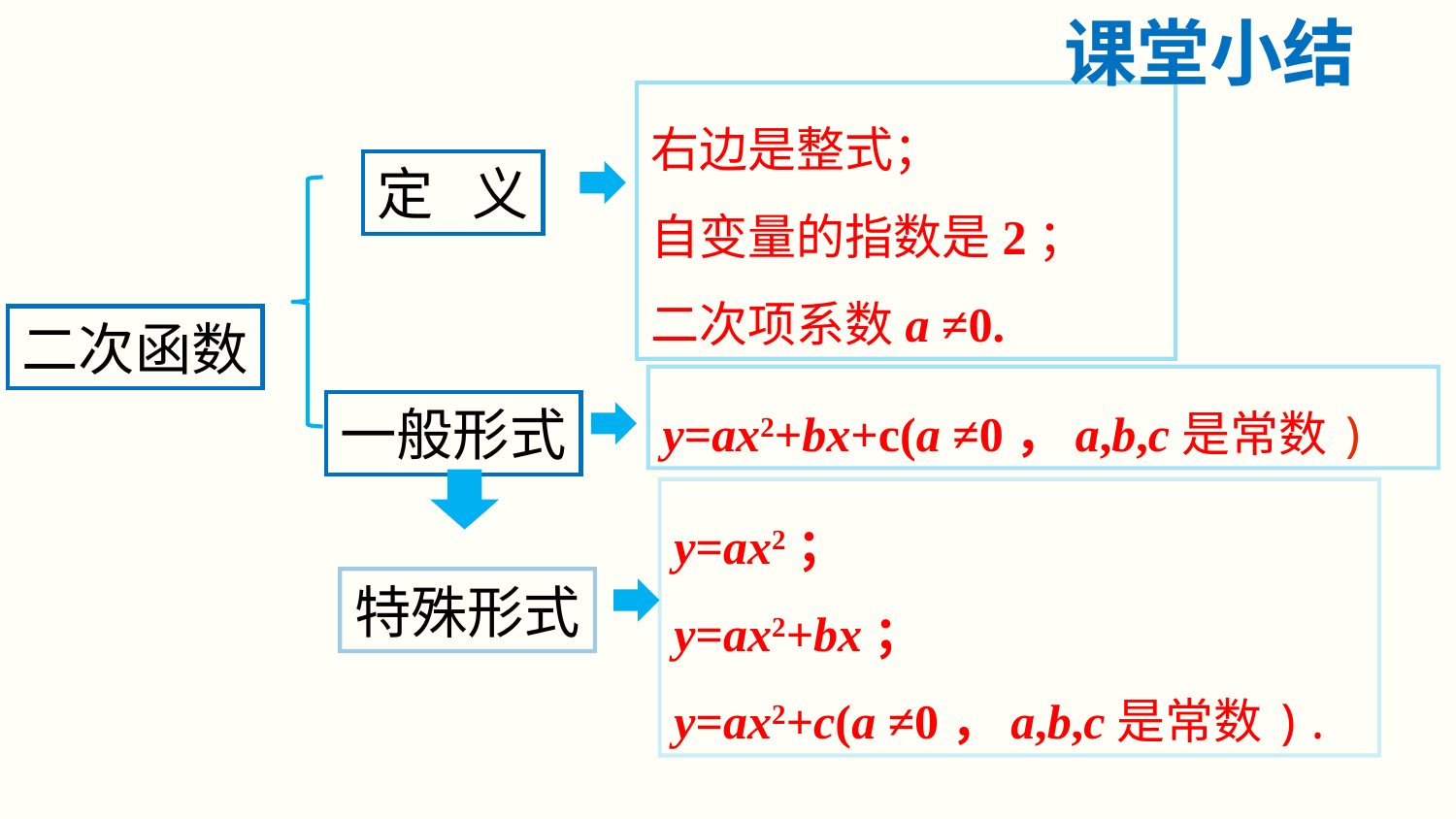

课堂小结
右边是整式；
自变量的指数是2；
二次项系数a ≠0.
定   义

二次函数
y=ax2+bx+c(a ≠0，a,b,c是常数)
一般形式

y=ax2；
y=ax2+bx；
y=ax2+c(a ≠0，a,b,c是常数).
特殊形式